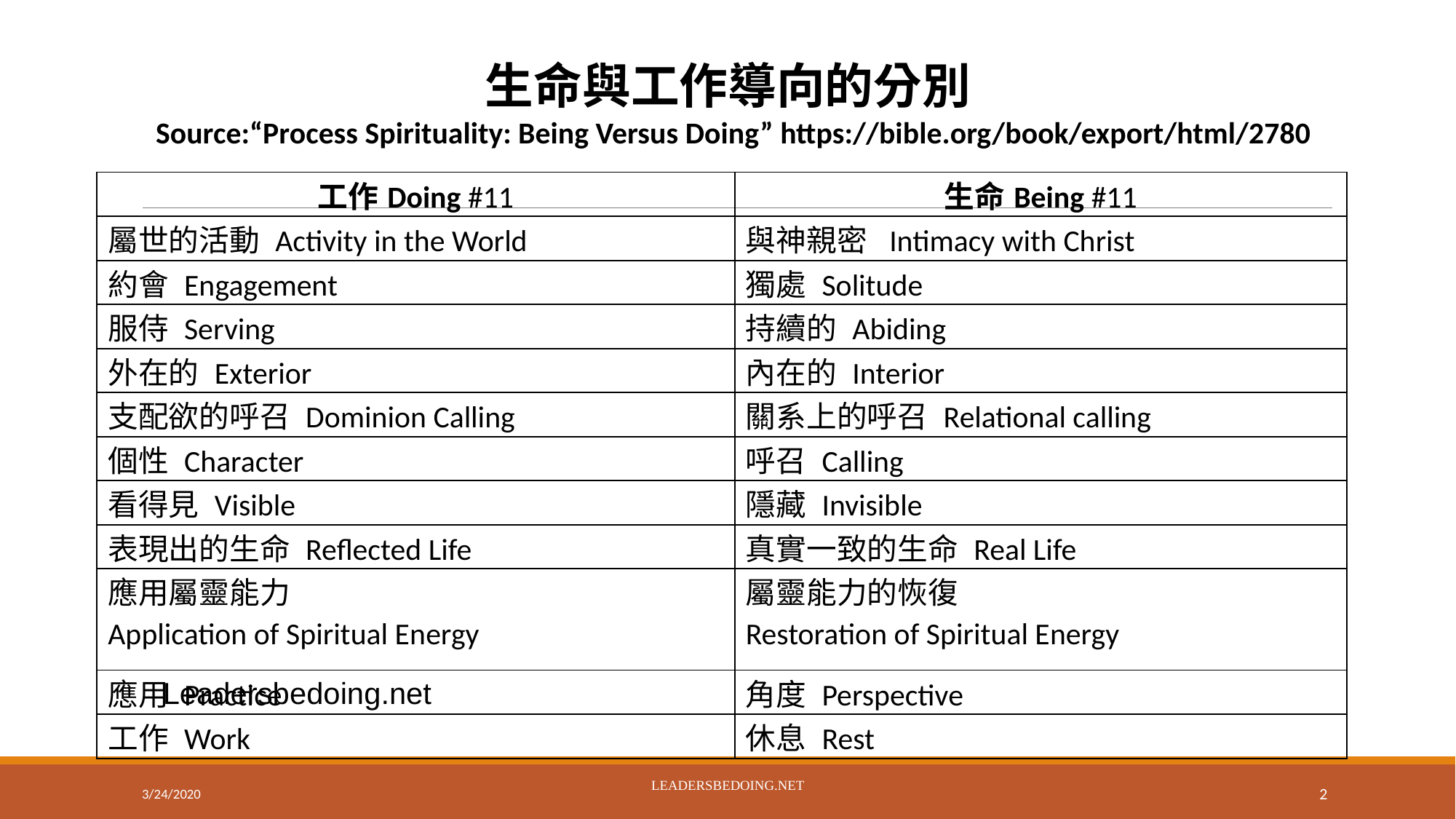

生命與工作導向的分別
Source:“Process Spirituality: Being Versus Doing” https://bible.org/book/export/html/2780
| 工作Doing #11 | 生命Being #11 |
| --- | --- |
| 屬世的活動 Activity in the World | 與神親密 Intimacy with Christ |
| 約會 Engagement | 獨處 Solitude |
| 服侍 Serving | 持續的 Abiding |
| 外在的 Exterior | 內在的 Interior |
| 支配欲的呼召 Dominion Calling | 關系上的呼召 Relational calling |
| 個性 Character | 呼召 Calling |
| 看得見 Visible | 隱藏 Invisible |
| 表現出的生命 Reflected Life | 真實一致的生命 Real Life |
| 應用屬靈能力 Application of Spiritual Energy | 屬靈能力的恢復 Restoration of Spiritual Energy |
| 應用 Practice | 角度 Perspective |
| 工作 Work | 休息 Rest |
Leadersbedoing.net
3/24/2020
Leadersbedoing.net

2